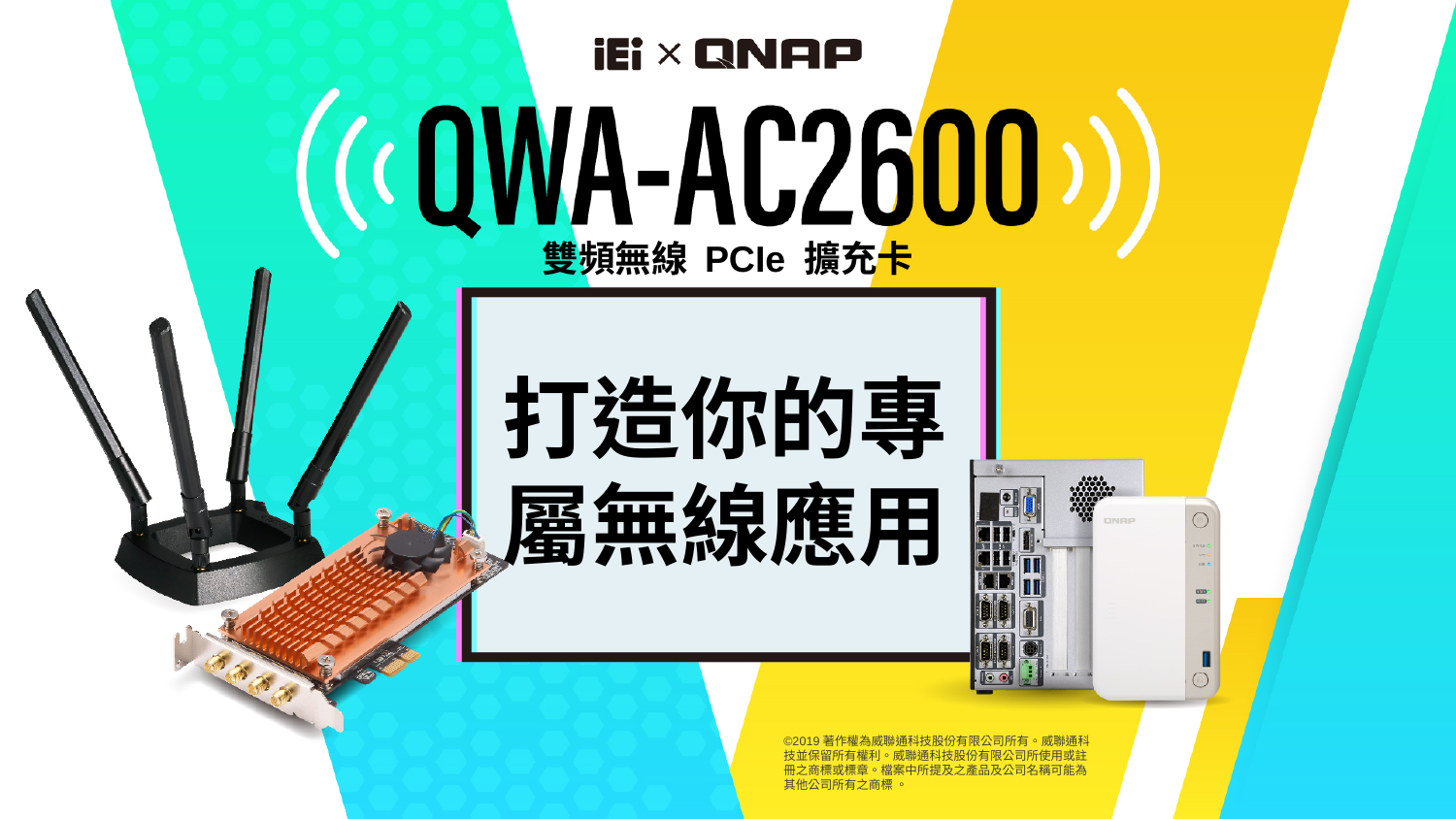

雙頻無線 PCIe 擴充卡
打造你的專屬無線應用
©2019著作權為威聯通科技股份有限公司所有。威聯通科技並保留所有權利。威聯通科技股份有限公司所使用或註冊之商標或標章。檔案中所提及之產品及公司名稱可能為其他公司所有之商標 。